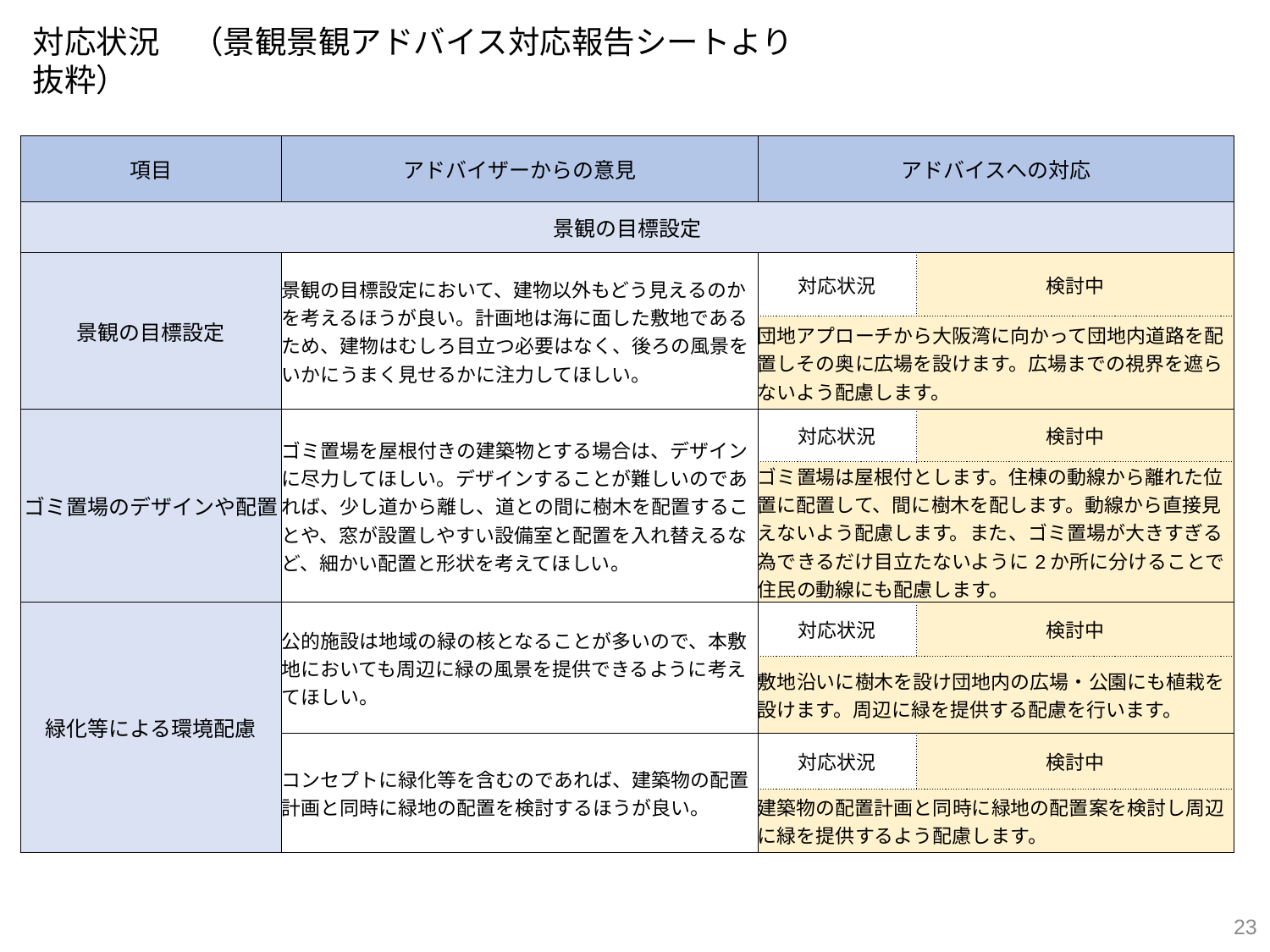

対応状況　（景観景観アドバイス対応報告シートより抜粋）
| 項目 | アドバイザーからの意見 | アドバイスへの対応 |  |
| --- | --- | --- | --- |
| 景観の目標設定 |  |  |  |
| 景観の目標設定 | 景観の目標設定において、建物以外もどう見えるのかを考えるほうが良い。計画地は海に面した敷地であるため、建物はむしろ目立つ必要はなく、後ろの風景をいかにうまく見せるかに注力してほしい。 | 対応状況 | 検討中 |
|  |  | 団地アプローチから大阪湾に向かって団地内道路を配置しその奥に広場を設けます。広場までの視界を遮らないよう配慮します。 |  |
| ゴミ置場のデザインや配置 | ゴミ置場を屋根付きの建築物とする場合は、デザインに尽力してほしい。デザインすることが難しいのであれば、少し道から離し、道との間に樹木を配置することや、窓が設置しやすい設備室と配置を入れ替えるなど、細かい配置と形状を考えてほしい。 | 対応状況 | 検討中 |
|  |  | ゴミ置場は屋根付とします。住棟の動線から離れた位置に配置して、間に樹木を配します。動線から直接見えないよう配慮します。また、ゴミ置場が大きすぎる為できるだけ目立たないように2か所に分けることで住民の動線にも配慮します。 |  |
| 緑化等による環境配慮 | 公的施設は地域の緑の核となることが多いので、本敷地においても周辺に緑の風景を提供できるように考えてほしい。 | 対応状況 | 検討中 |
|  |  | 敷地沿いに樹木を設け団地内の広場・公園にも植栽を設けます。周辺に緑を提供する配慮を行います。 |  |
|  | コンセプトに緑化等を含むのであれば、建築物の配置計画と同時に緑地の配置を検討するほうが良い。 | 対応状況 | 検討中 |
|  |  | 建築物の配置計画と同時に緑地の配置案を検討し周辺に緑を提供するよう配慮します。 |  |
23